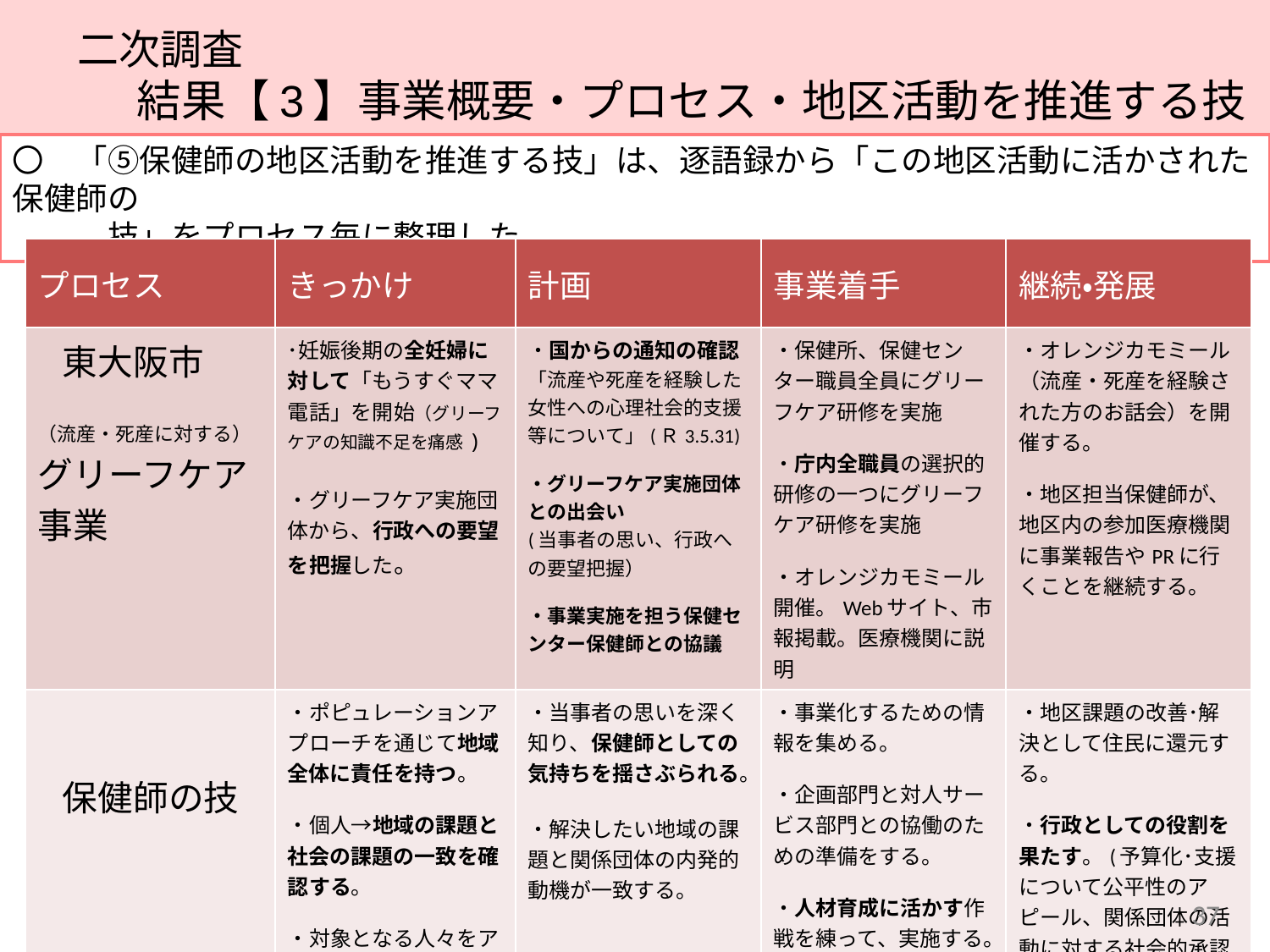

二次調査
　　　結果【3】事業概要・プロセス・地区活動を推進する技
〇　「⑤保健師の地区活動を推進する技」は、逐語録から「この地区活動に活かされた保健師の
　　　技」をプロセス毎に整理した。
| プロセス | きっかけ | 計画 | 事業着手 | 継続・発展 |
| --- | --- | --- | --- | --- |
| 東大阪市 （流産・死産に対する） グリーフケア事業 | ･妊娠後期の全妊婦に対して「もうすぐママ電話」を開始（グリーフケアの知識不足を痛感) ・グリーフケア実施団体から、行政への要望を把握した。 | ・国からの通知の確認 「流産や死産を経験した女性への心理社会的支援等について」(Ｒ3.5.31) ・グリーフケア実施団体との出会い (当事者の思い、行政への要望把握） ・事業実施を担う保健センター保健師との協議 | ・保健所、保健センター職員全員にグリーフケア研修を実施 ・庁内全職員の選択的研修の一つにグリーフケア研修を実施 ・オレンジカモミール開催。Webサイト、市報掲載。医療機関に説明 | ・オレンジカモミール（流産・死産を経験された方のお話会）を開催する。 ・地区担当保健師が、地区内の参加医療機関に事業報告やPRに行くことを継続する。 |
| 保健師の技 | ・ポピュレーションアプローチを通じて地域全体に責任を持つ。 ・個人→地域の課題と社会の課題の一致を確認する。 ・対象となる人々をアセスメントする。 | ・当事者の思いを深く知り、保健師としての気持ちを揺さぶられる。 ・解決したい地域の課題と関係団体の内発的動機が一致する。 | ・事業化するための情報を集める。 ・企画部門と対人サービス部門との協働のための準備をする。 ・人材育成に活かす作戦を練って、実施する。 | ・地区課題の改善･解決として住民に還元する。 ・行政としての役割を果たす。(予算化･支援について公平性のアピール、関係団体の活動に対する社会的承認等） |

37
37